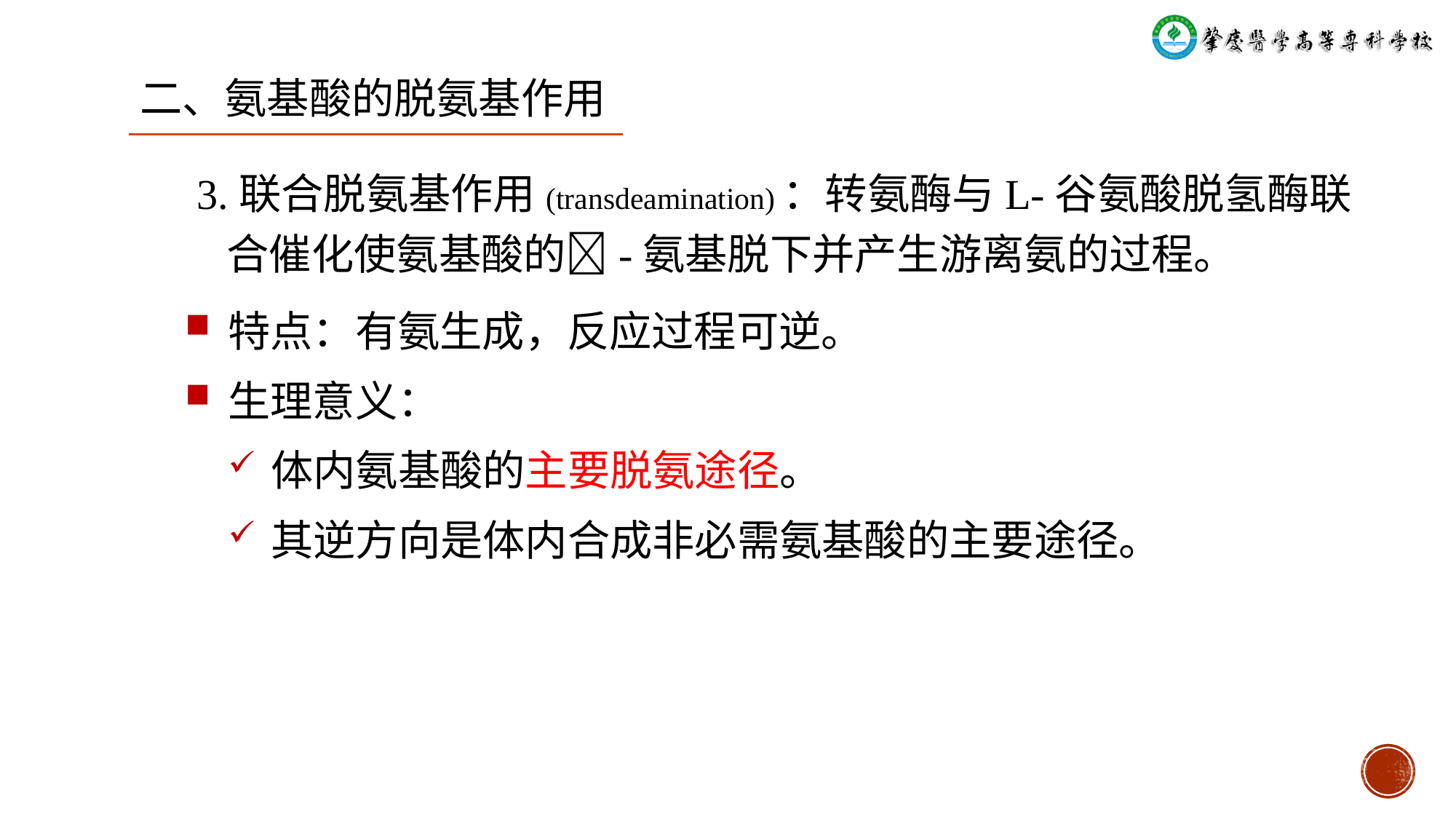

二、氨基酸的脱氨基作用
3.联合脱氨基作用(transdeamination)：转氨酶与L-谷氨酸脱氢酶联合催化使氨基酸的α-氨基脱下并产生游离氨的过程。
特点：有氨生成，反应过程可逆。
生理意义：
体内氨基酸的主要脱氨途径。
其逆方向是体内合成非必需氨基酸的主要途径。